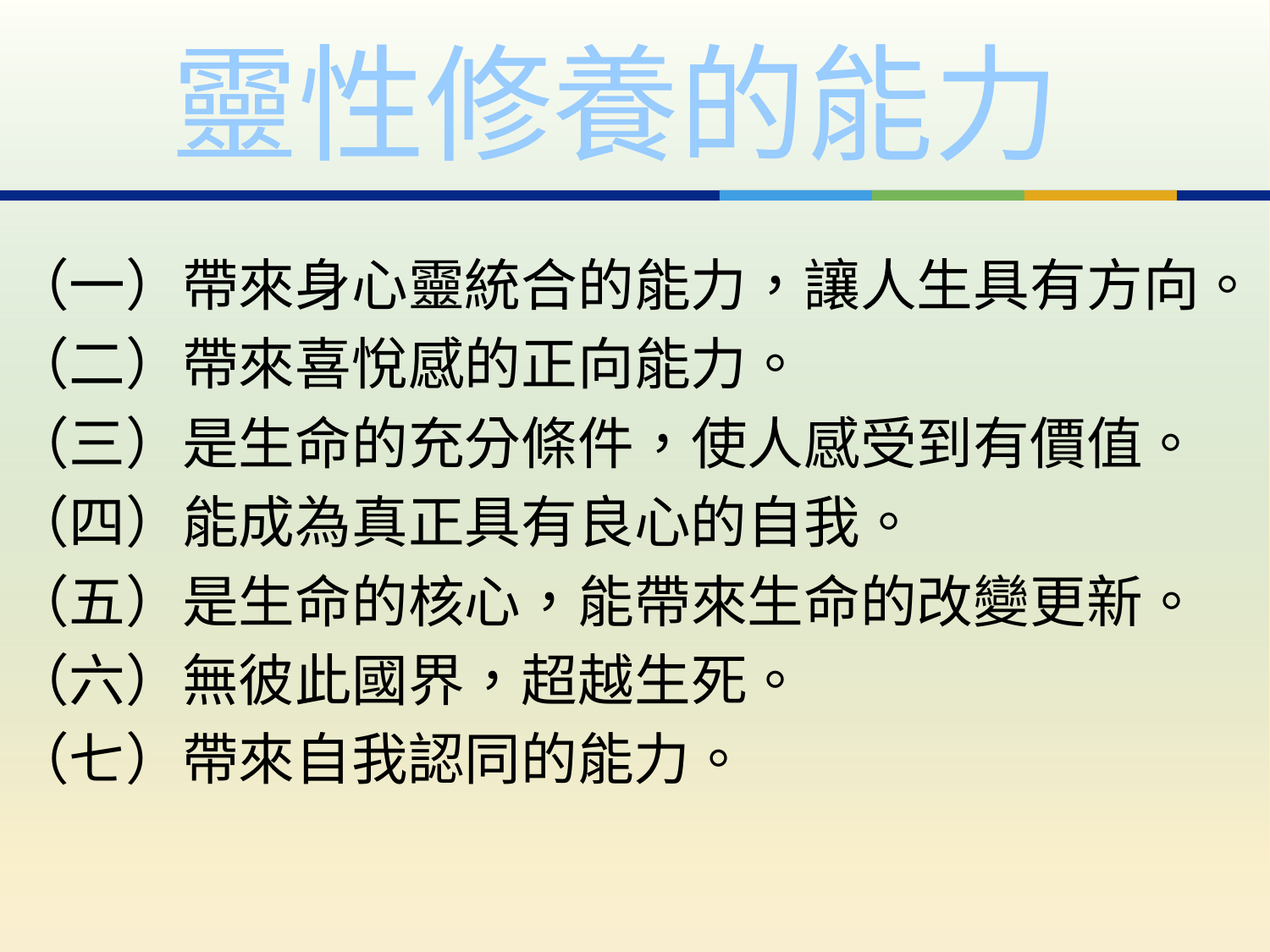

# 靈性修養的能力
（一）帶來身心靈統合的能力，讓人生具有方向。
（二）帶來喜悅感的正向能力。
（三）是生命的充分條件，使人感受到有價值。
（四）能成為真正具有良心的自我。
（五）是生命的核心，能帶來生命的改變更新。
（六）無彼此國界，超越生死。
（七）帶來自我認同的能力。